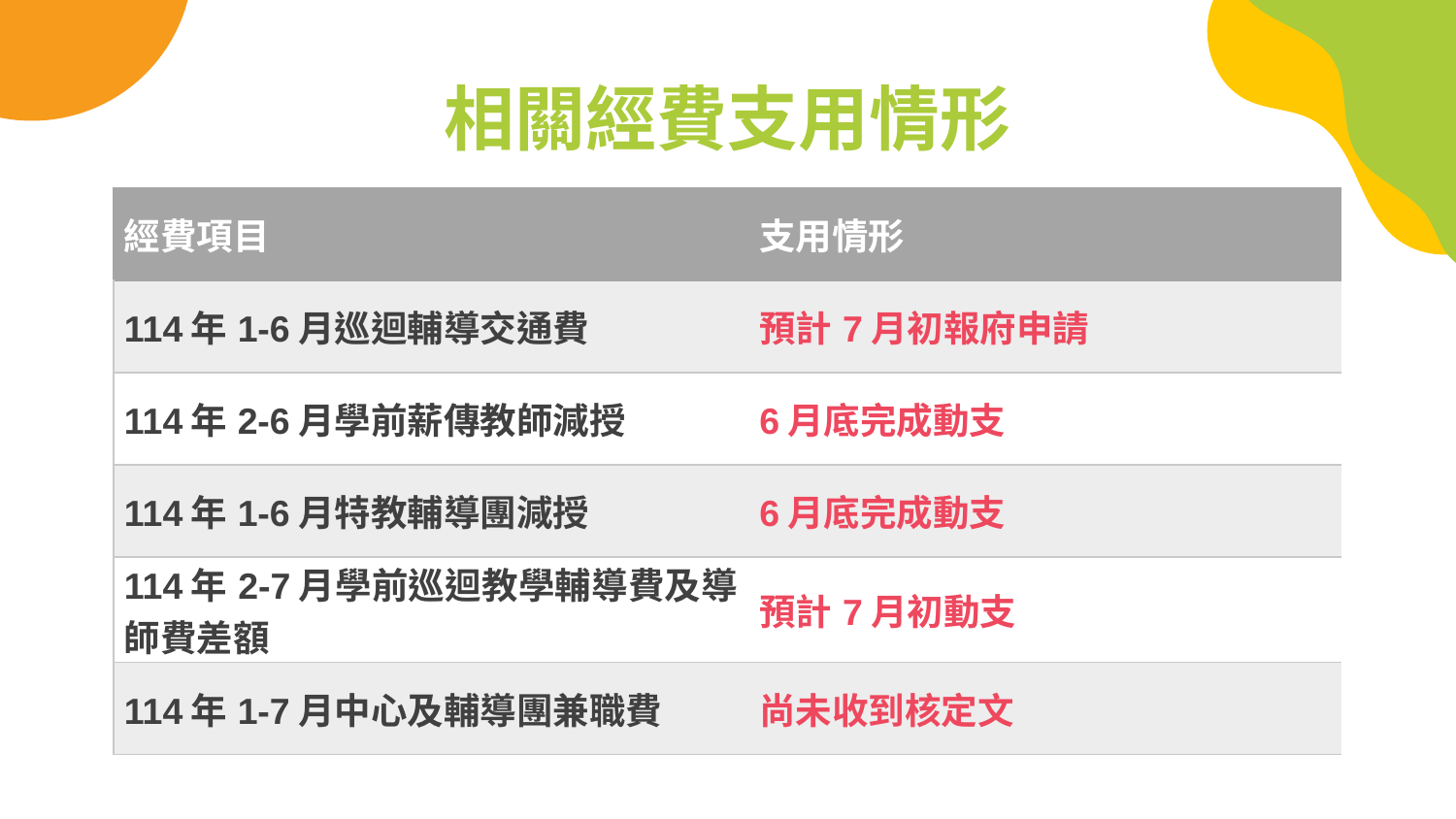

# 相關經費支用情形
| 經費項目 | 支用情形 |
| --- | --- |
| 114年1-6月巡迴輔導交通費 | 預計7月初報府申請 |
| 114年2-6月學前薪傳教師減授 | 6月底完成動支 |
| 114年1-6月特教輔導團減授 | 6月底完成動支 |
| 114年2-7月學前巡迴教學輔導費及導師費差額 | 預計7月初動支 |
| 114年1-7月中心及輔導團兼職費 | 尚未收到核定文 |